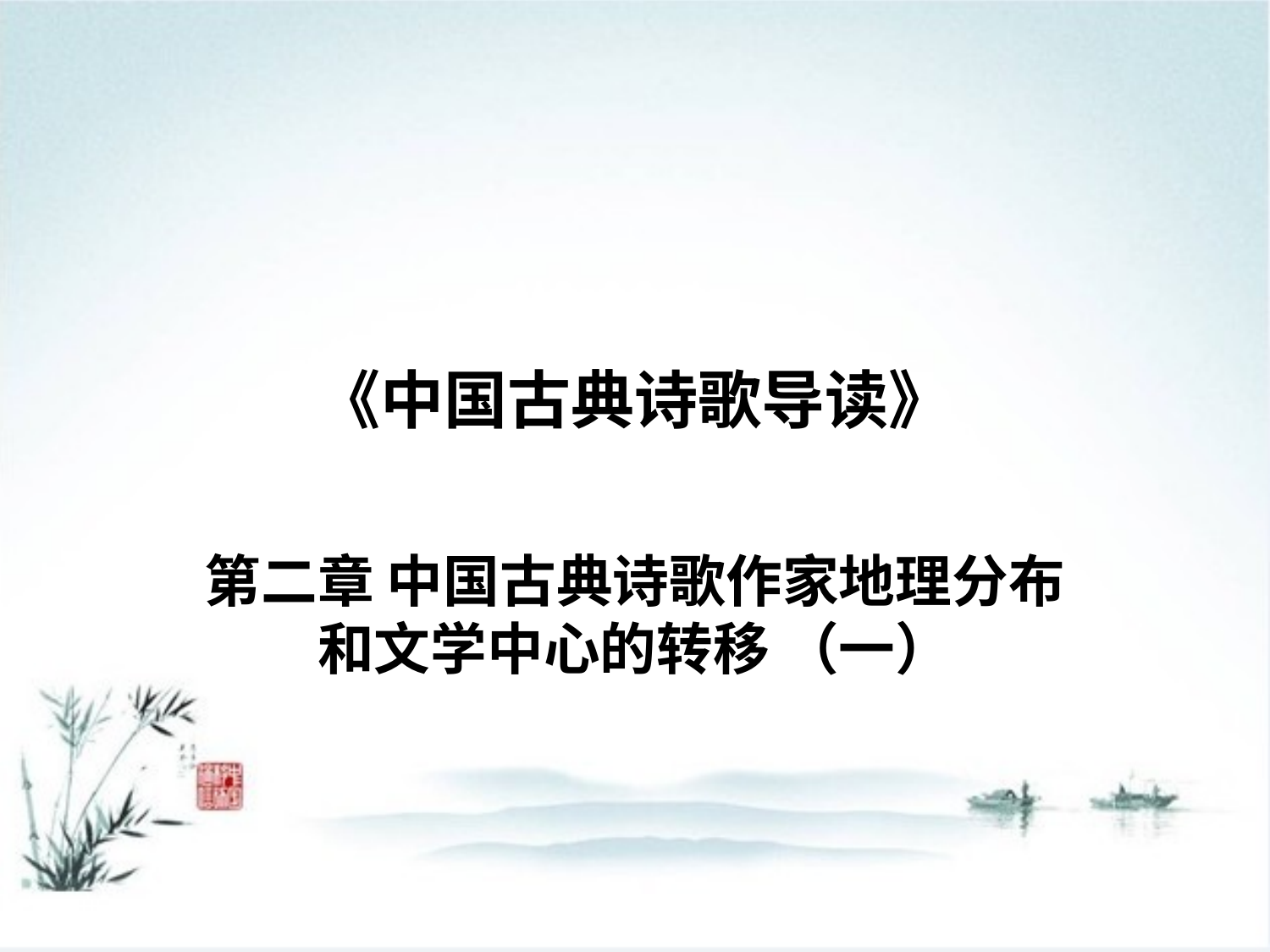

# 《中国古典诗歌导读》
第二章 中国古典诗歌作家地理分布和文学中心的转移 （一）